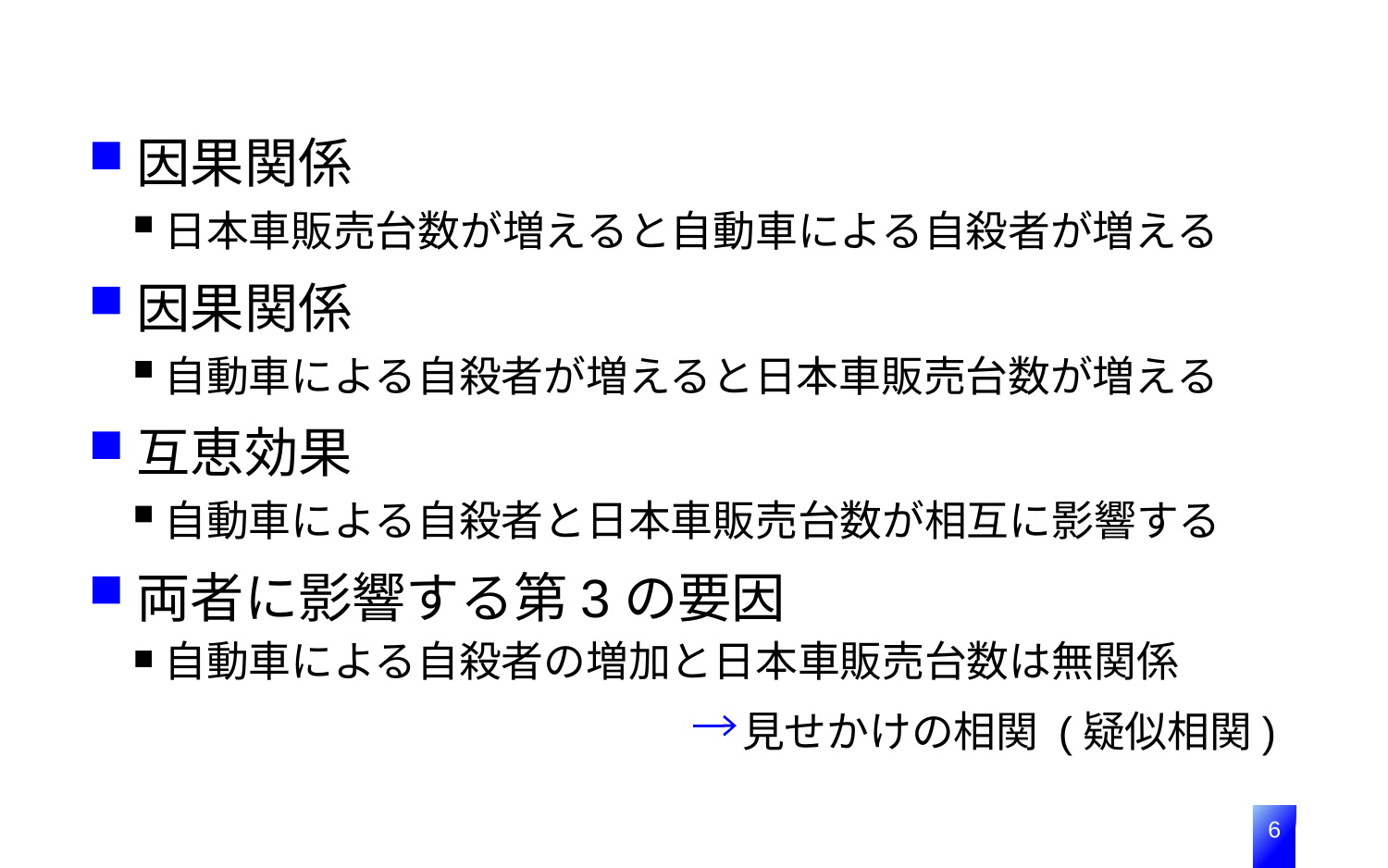

因果関係

日本車販売台数が増えると自動車による自殺者が増える

因果関係

自動車による自殺者が増えると日本車販売台数が増える

互恵効果

自動車による自殺者と日本車販売台数が相互に影響する

両者に影響する第3の要因

自動車による自殺者の増加と日本車販売台数は無関係

見せかけの相関 (疑似相関)